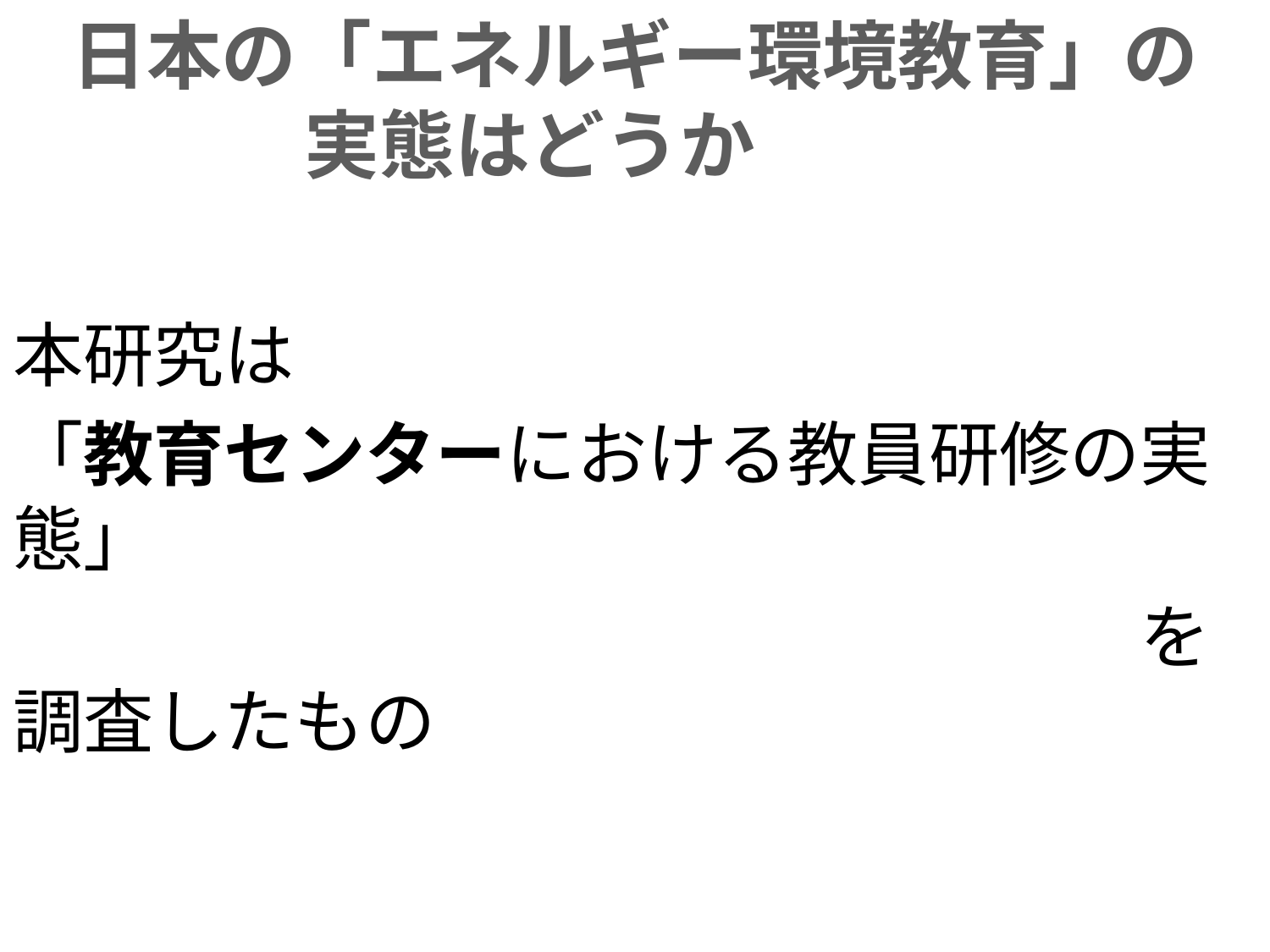

# 日本の「エネルギー環境教育」の 実態はどうか

本研究は
「教育センターにおける教員研修の実態」
　　　　　　　　　　　　　　　　を調査したもの